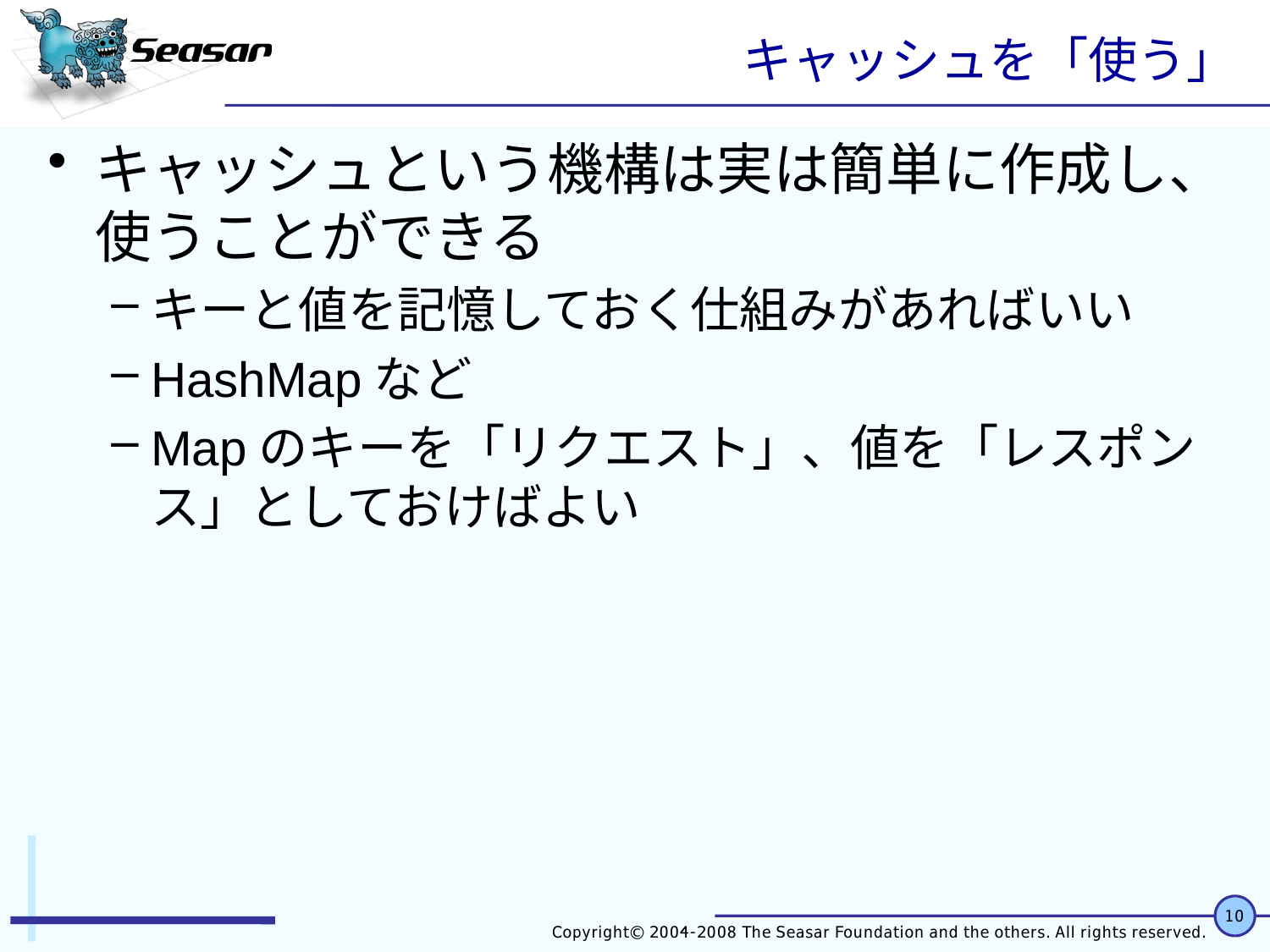

# キャッシュを「使う」
キャッシュという機構は実は簡単に作成し、使うことができる
キーと値を記憶しておく仕組みがあればいい
HashMapなど
Mapのキーを「リクエスト」、値を「レスポンス」としておけばよい